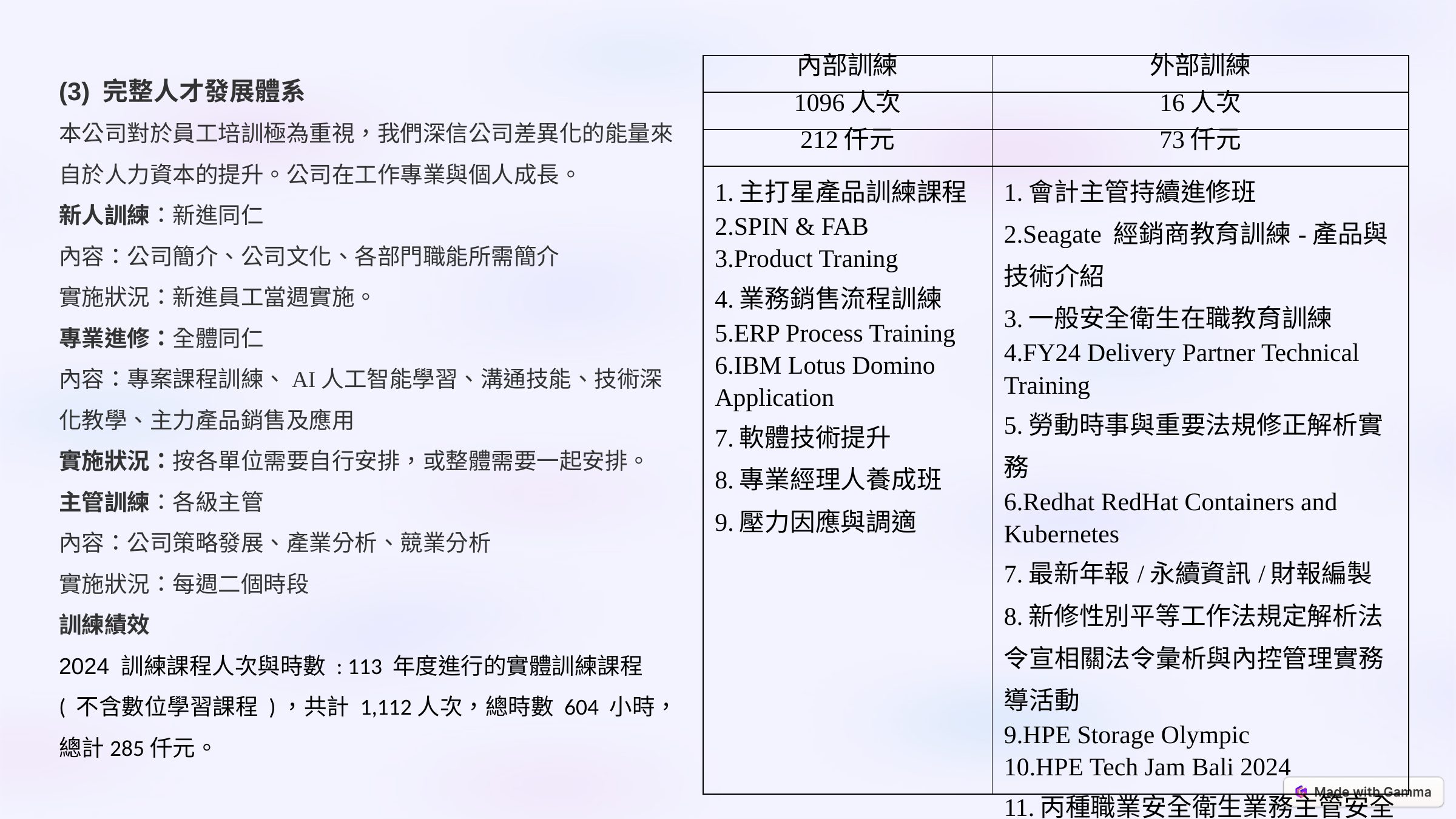

(3) 完整人才發展體系
本公司對於員工培訓極為重視，我們深信公司差異化的能量來自於人力資本的提升。公司在工作專業與個人成長。
新人訓練：新進同仁
內容：公司簡介、公司文化、各部門職能所需簡介
實施狀況：新進員工當週實施。
專業進修：全體同仁
內容：專案課程訓練、AI人工智能學習、溝通技能、技術深化教學、主力產品銷售及應用
實施狀況：按各單位需要自行安排，或整體需要一起安排。
主管訓練：各級主管
內容：公司策略發展、產業分析、競業分析
實施狀況：每週二個時段
訓練績效
2024 訓練課程人次與時數 : 113 年度進行的實體訓練課程 ( 不含數位學習課程 )，共計 1,112人次，總時數 604 小時，總計285仟元。
| 內部訓練 | 外部訓練 |
| --- | --- |
| 1096人次 | 16人次 |
| 212仟元 | 73仟元 |
| 1.主打星產品訓練課程 2.SPIN & FAB 3.Product Traning 4.業務銷售流程訓練 5.ERP Process Training 6.IBM Lotus Domino Application 7.軟體技術提升 8.專業經理人養成班 9.壓力因應與調適 | 1.會計主管持續進修班 2.Seagate 經銷商教育訓練-產品與技術介紹 3.一般安全衛生在職教育訓練 4.FY24 Delivery Partner Technical Training 5.勞動時事與重要法規修正解析實務 6.Redhat RedHat Containers and Kubernetes 7.最新年報/永續資訊/財報編製 8.新修性別平等工作法規定解析法令宣相關法令彙析與內控管理實務導活動 9.HPE Storage Olympic 10.HPE Tech Jam Bali 2024 11.丙種職業安全衛生業務主管安全衛生教育訓練 |